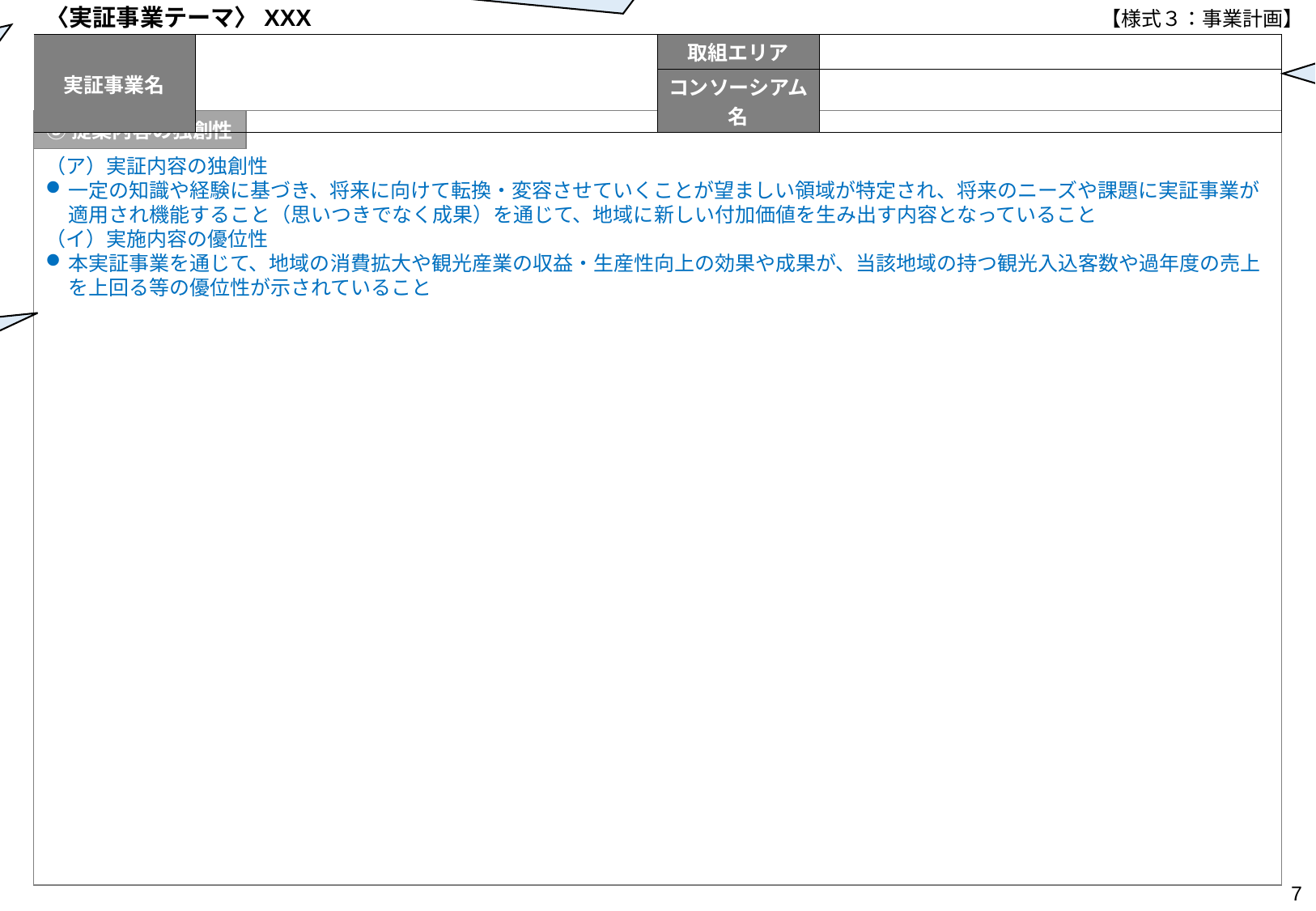

【様式３：事業計画】
選択した実証事業テーマとその番号を記入してください。
①-1. 観光地を中心とした地域活性化の好循環モデル
①-2. 観光産業を中心とした地域活性化の好循環モデル
②	生成AI活用モデル
③	オープンデータ推進モデル
様式３：事業計画
注：青字の審査項目及び水色のコメントは、提出時に削除してください。
事業名・取組エリア・コンソーシアム名を記入してください
〈実証事業テーマ〉XXX
| 実証事業名 |  | 取組エリア |  |
| --- | --- | --- | --- |
|  |  | コンソーシアム名 |  |
③提案内容の独創性
（ア）実証内容の独創性
⼀定の知識や経験に基づき、将来に向けて転換・変容させていくことが望ましい領域が特定され、将来のニーズや課題に実証事業が適⽤され機能すること（思いつきでなく成果）を通じて、地域に新しい付加価値を生み出す内容となっていること
（イ）実施内容の優位性
本実証事業を通じて、地域の消費拡大や観光産業の収益・生産性向上の効果や成果が、当該地域の持つ観光入込客数や過年度の売上を上回る等の優位性が示されていること
事業計画の記載にあたっては、別紙に示されている審査項目を踏まえて記載してください。
7